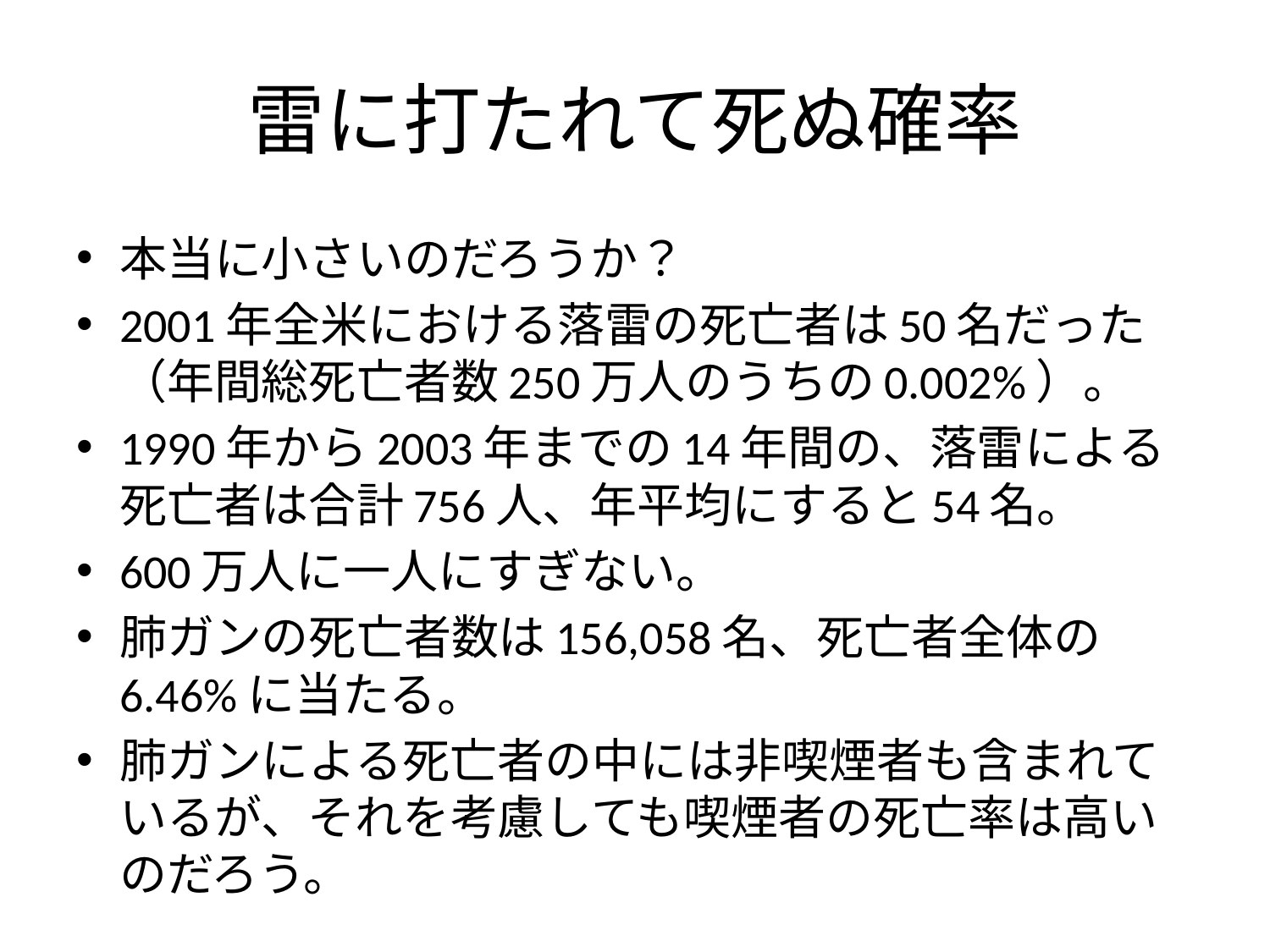

# 雷に打たれて死ぬ確率
本当に小さいのだろうか？
2001年全米における落雷の死亡者は50名だった（年間総死亡者数250万人のうちの0.002%）。
1990年から2003年までの14年間の、落雷による死亡者は合計756人、年平均にすると54名。
600万人に一人にすぎない。
肺ガンの死亡者数は156,058名、死亡者全体の6.46%に当たる。
肺ガンによる死亡者の中には非喫煙者も含まれているが、それを考慮しても喫煙者の死亡率は高いのだろう。